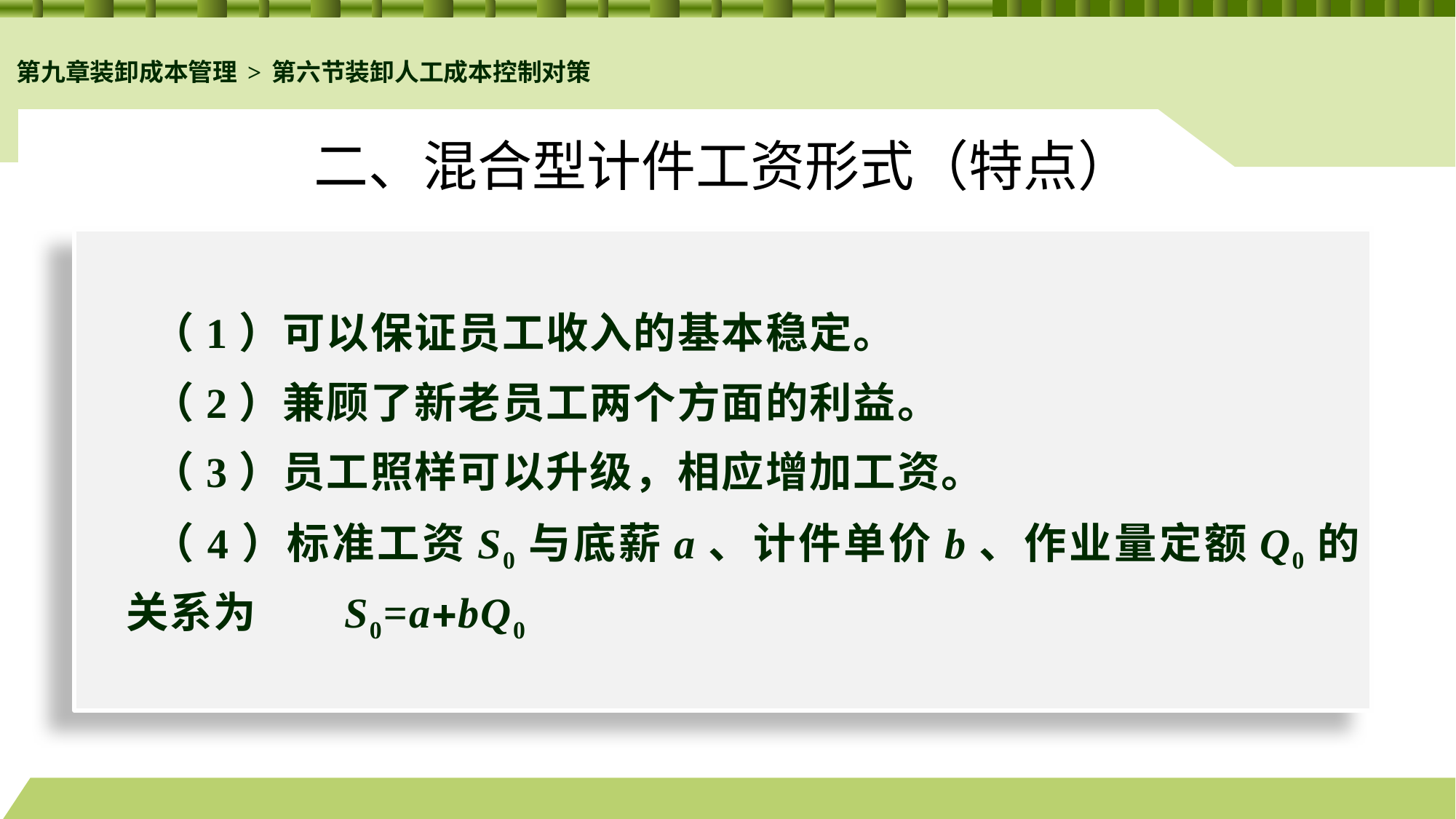

第九章装卸成本管理>第六节装卸人工成本控制对策
# 二、混合型计件工资形式（特点）
（1）可以保证员工收入的基本稳定。
（2）兼顾了新老员工两个方面的利益。
（3）员工照样可以升级，相应增加工资。
（4）标准工资S0与底薪a、计件单价b、作业量定额Q0的关系为	S0=a+bQ0